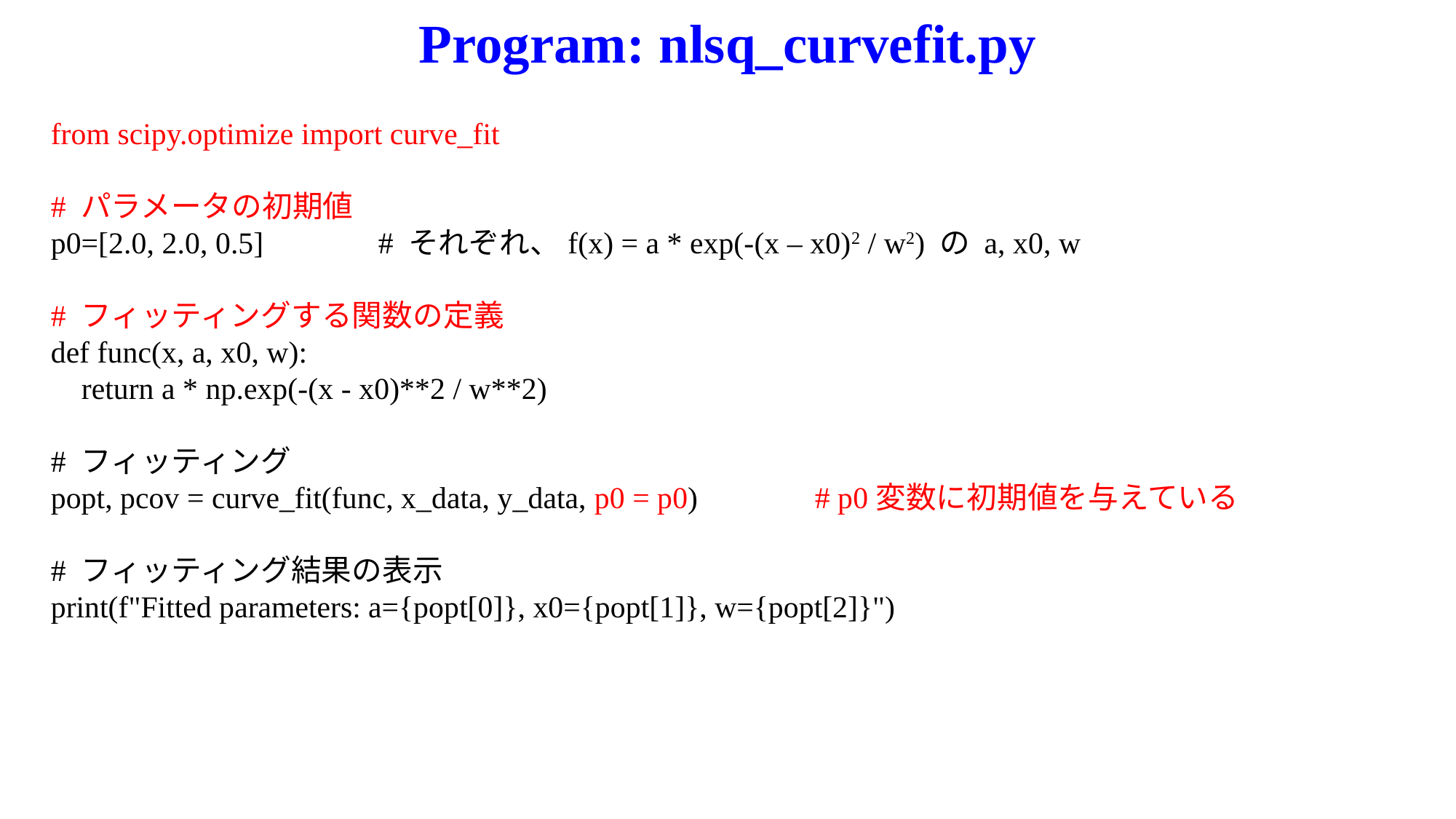

Program: nlsq_curvefit.py
from scipy.optimize import curve_fit

# パラメータの初期値
p0=[2.0, 2.0, 0.5]		# それぞれ、f(x) = a * exp(-(x – x0)2 / w2) の a, x0, w

# フィッティングする関数の定義
def func(x, a, x0, w):
    return a * np.exp(-(x - x0)**2 / w**2)

# フィッティング
popt, pcov = curve_fit(func, x_data, y_data, p0 = p0)		# p0変数に初期値を与えている

# フィッティング結果の表示
print(f"Fitted parameters: a={popt[0]}, x0={popt[1]}, w={popt[2]}")